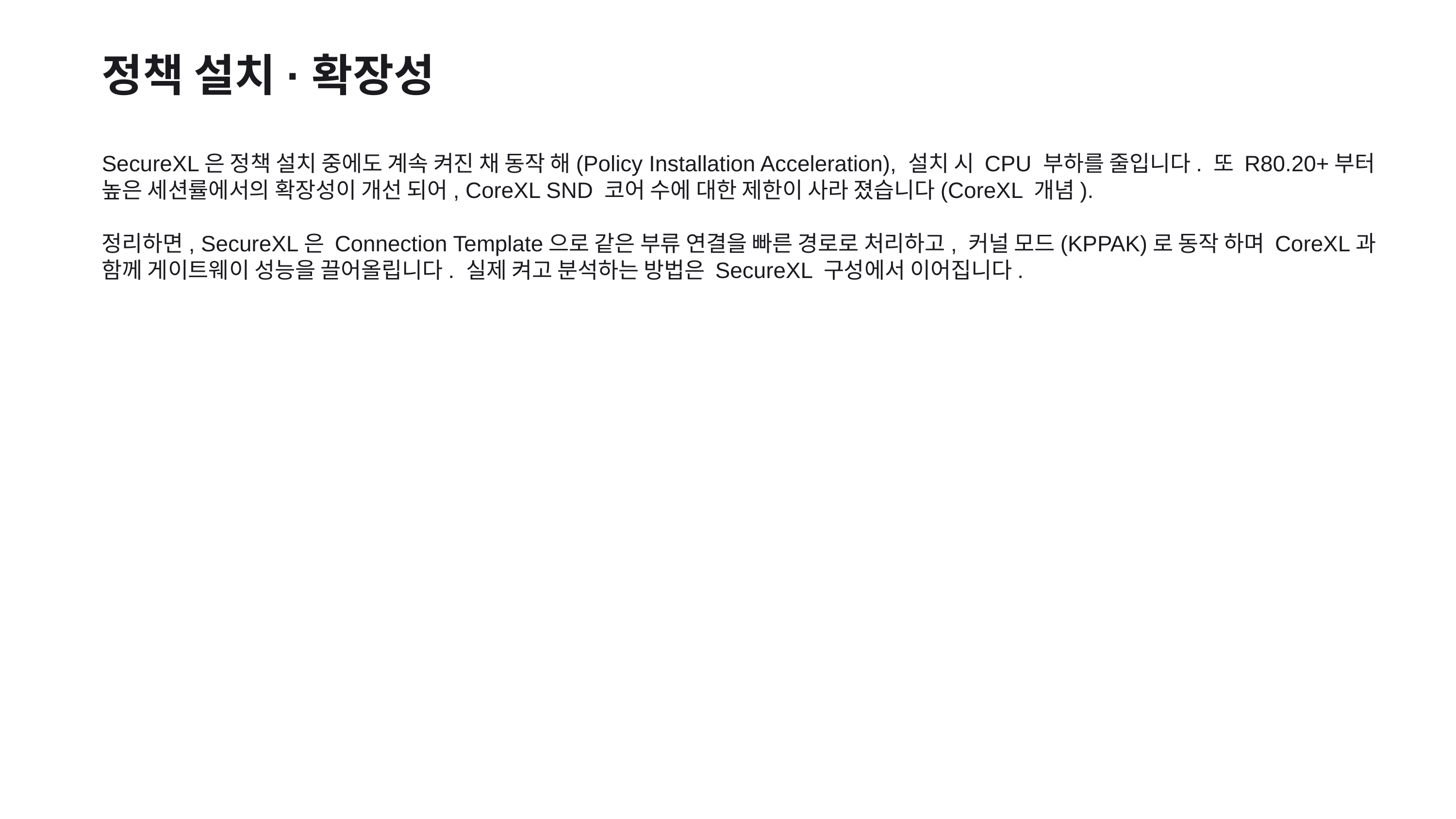

정책 설치·확장성
SecureXL은 정책 설치 중에도 계속 켜진 채 동작 해(Policy Installation Acceleration), 설치 시 CPU 부하를 줄입니다. 또 R80.20+부터 높은 세션률에서의 확장성이 개선 되어, CoreXL SND 코어 수에 대한 제한이 사라 졌습니다(CoreXL 개념).

정리하면, SecureXL은 Connection Template으로 같은 부류 연결을 빠른 경로로 처리하고, 커널 모드(KPPAK)로 동작 하며 CoreXL과 함께 게이트웨이 성능을 끌어올립니다. 실제 켜고 분석하는 방법은 SecureXL 구성에서 이어집니다.